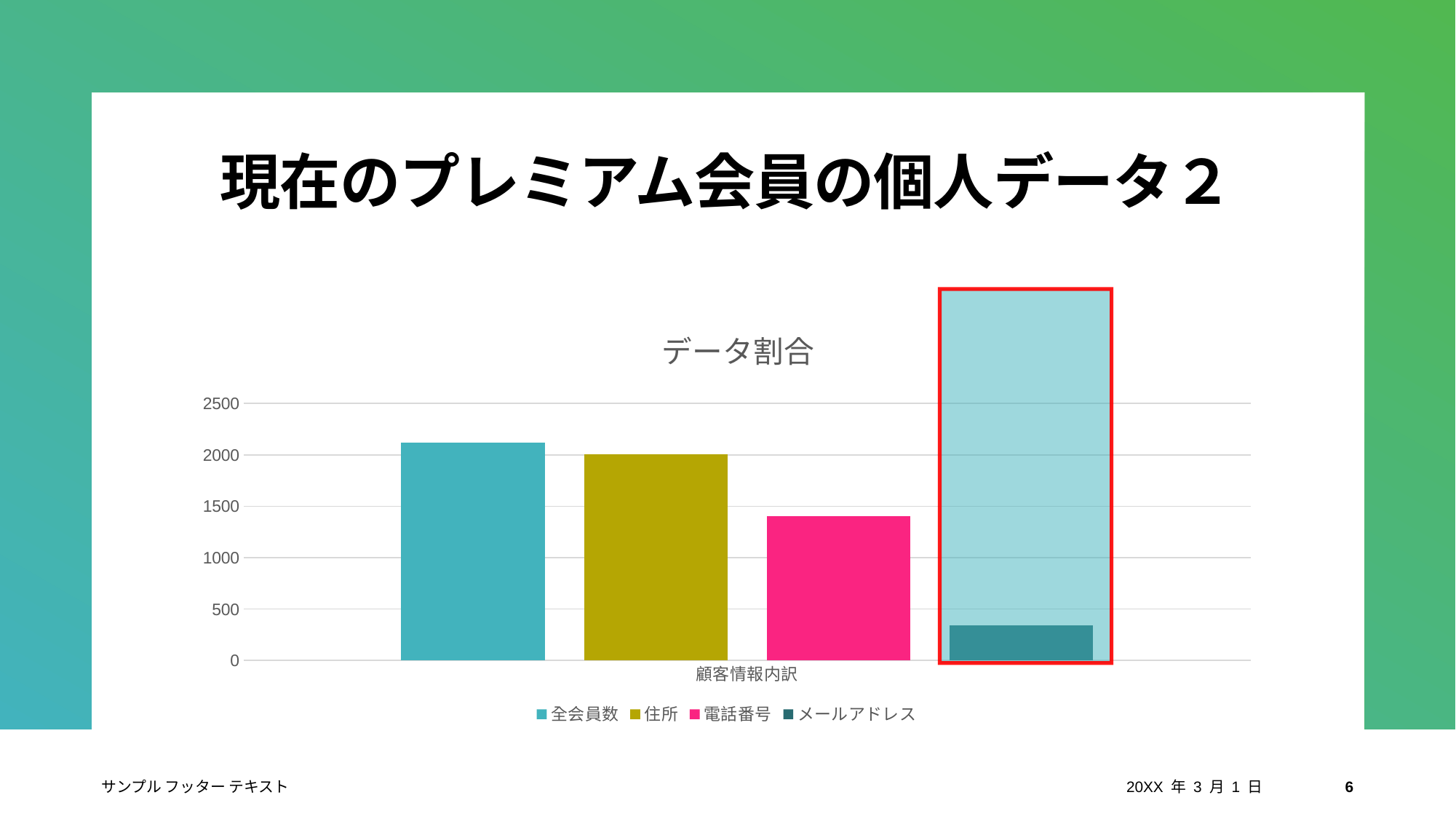

# 現在のプレミアム会員の個人データ２

### Chart: データ割合

| Category | 全会員数 | 住所 | 電話番号 | メールアドレス |
|---|---|---|---|---|
| 顧客情報内訳 | 2118.0 | 2009.0 | 1401.0 | 341.0 |
サンプル フッター テキスト
20XX 年 3 月 1 日
6